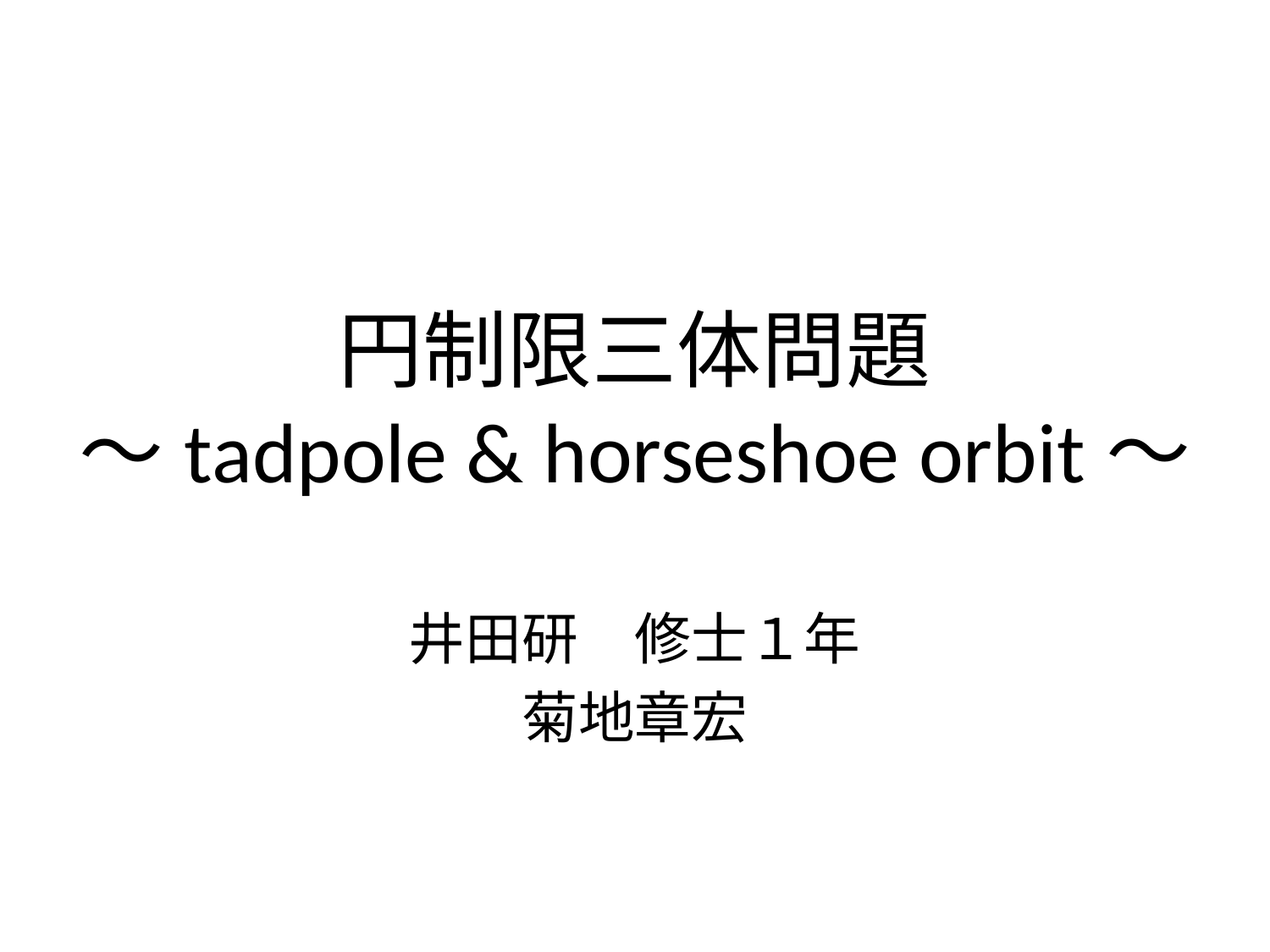

# 円制限三体問題 〜tadpole & horseshoe orbit〜
井田研　修士１年
菊地章宏